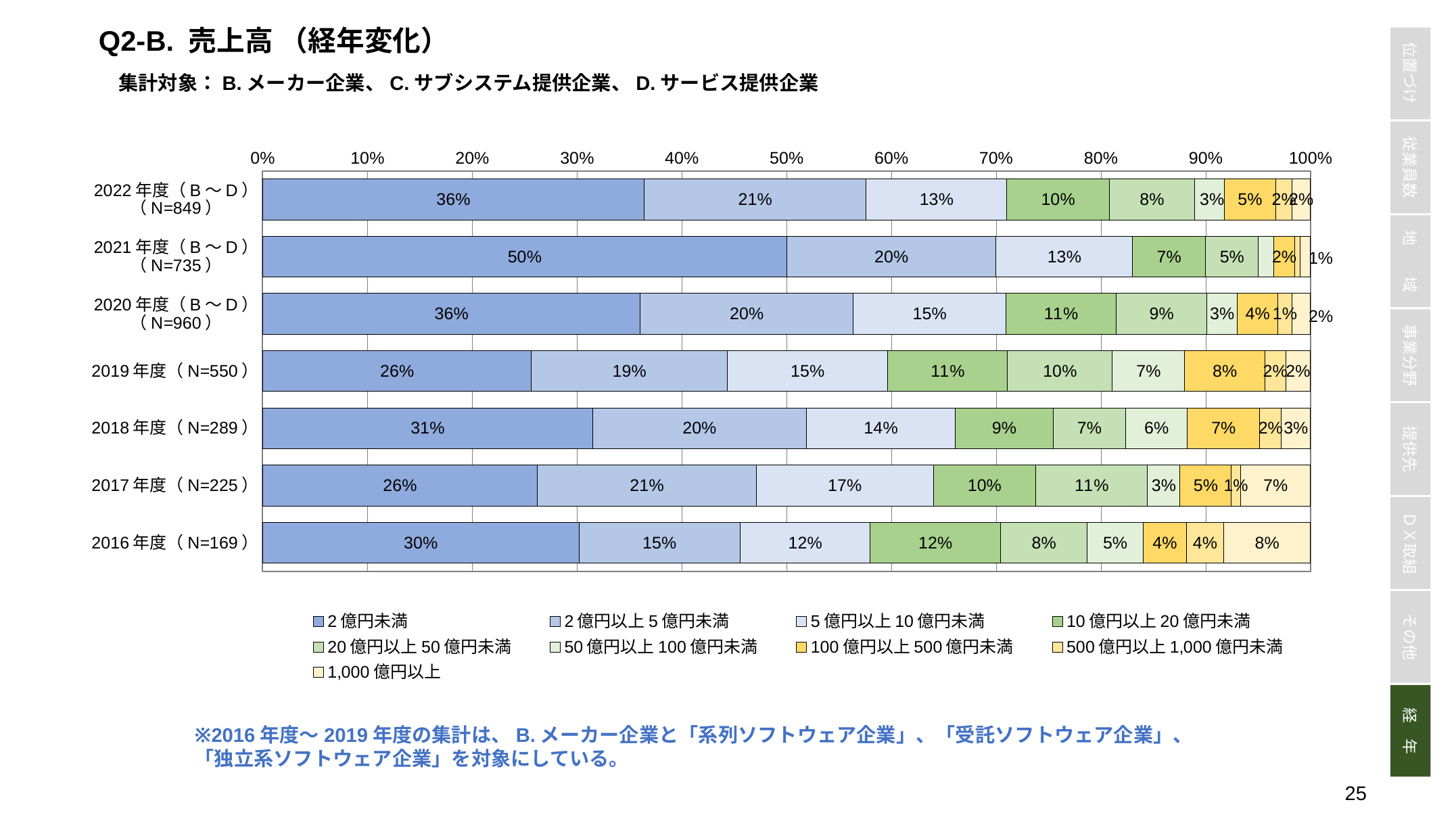

Q2-B. 売上高 （経年変化）
集計対象：B.メーカー企業、C.サブシステム提供企業、D.サービス提供企業

### Chart

| Category | 2億円未満 | 2億円以上5億円未満 | 5億円以上10億円未満 | 10億円以上20億円未満 | 20億円以上50億円未満 | 50億円以上100億円未満 | 100億円以上500億円未満 | 500億円以上1,000億円未満 | 1,000億円以上 |
|---|---|---|---|---|---|---|---|---|---|
| 2022年度（B～D）（N=849） | 0.36395759717314485 | 0.21201413427561838 | 0.13427561837455831 | 0.0977620730270907 | 0.0812720848056537 | 0.028268551236749116 | 0.04946996466431095 | 0.015312131919905771 | 0.0176678445229682 |
| 2021年度（B～D）（N=735） | 0.5 | 0.2 | 0.13 | 0.07 | 0.05 | 0.015 | 0.02 | 0.005 | 0.01 |
| 2020年度（B～D）（N=960） | 0.36041666666666666 | 0.203125 | 0.14583333333333334 | 0.10520833333333333 | 0.08645833333333333 | 0.029166666666666667 | 0.03854166666666667 | 0.013541666666666667 | 0.017708333333333333 |
| 2019年度（N=550） | 0.25636363636363635 | 0.18727272727272729 | 0.15272727272727274 | 0.11454545454545455 | 0.1 | 0.06909090909090909 | 0.07636363636363637 | 0.02 | 0.023636363636363636 |
| 2018年度（N=289） | 0.314878892733564 | 0.2041522491349481 | 0.14186851211072665 | 0.09342560553633218 | 0.06920415224913495 | 0.058823529411764705 | 0.06920415224913495 | 0.020761245674740483 | 0.02768166089965398 |
| 2017年度（N=225） | 0.26222222222222225 | 0.2088888888888889 | 0.1688888888888889 | 0.09777777777777778 | 0.10666666666666667 | 0.03111111111111111 | 0.04888888888888889 | 0.008888888888888889 | 0.06666666666666667 |
| 2016年度（N=169） | 0.30177514792899407 | 0.15384615384615385 | 0.1242603550295858 | 0.1242603550295858 | 0.08284023668639054 | 0.05325443786982249 | 0.04142011834319527 | 0.03550295857988166 | 0.08284023668639054 |
※2016年度～2019年度の集計は、B.メーカー企業と「系列ソフトウェア企業」、「受託ソフトウェア企業」、「独立系ソフトウェア企業」を対象にしている。
25